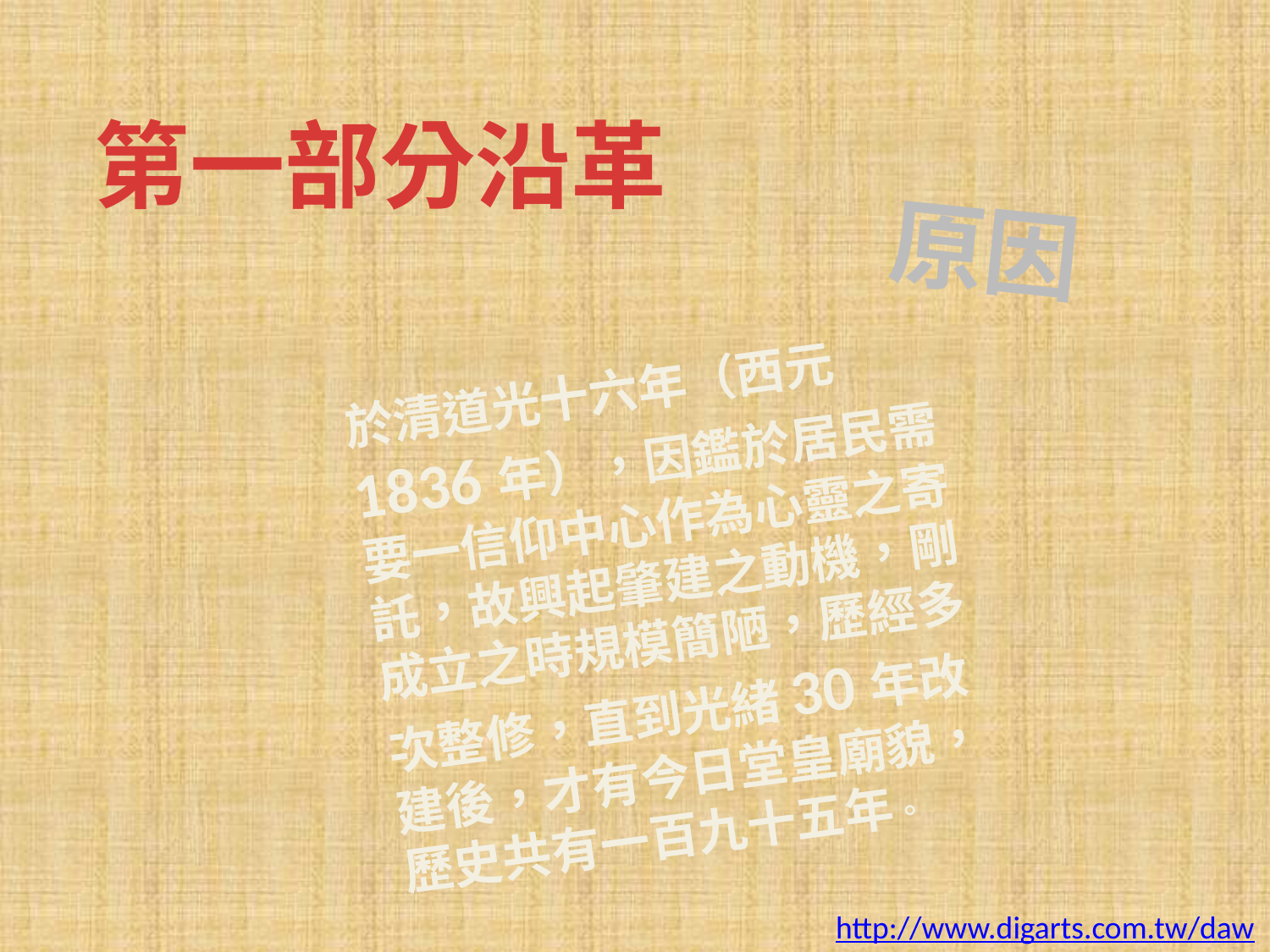

第一部分沿革
原因
於清道光十六年（西元1836年），因鑑於居民需要一信仰中心作為心靈之寄託，故興起肇建之動機，剛成立之時規模簡陋，歷經多次整修，直到光緒30年改建後，才有今日堂皇廟貌，歷史共有一百九十五年。
http://www.digarts.com.tw/daw